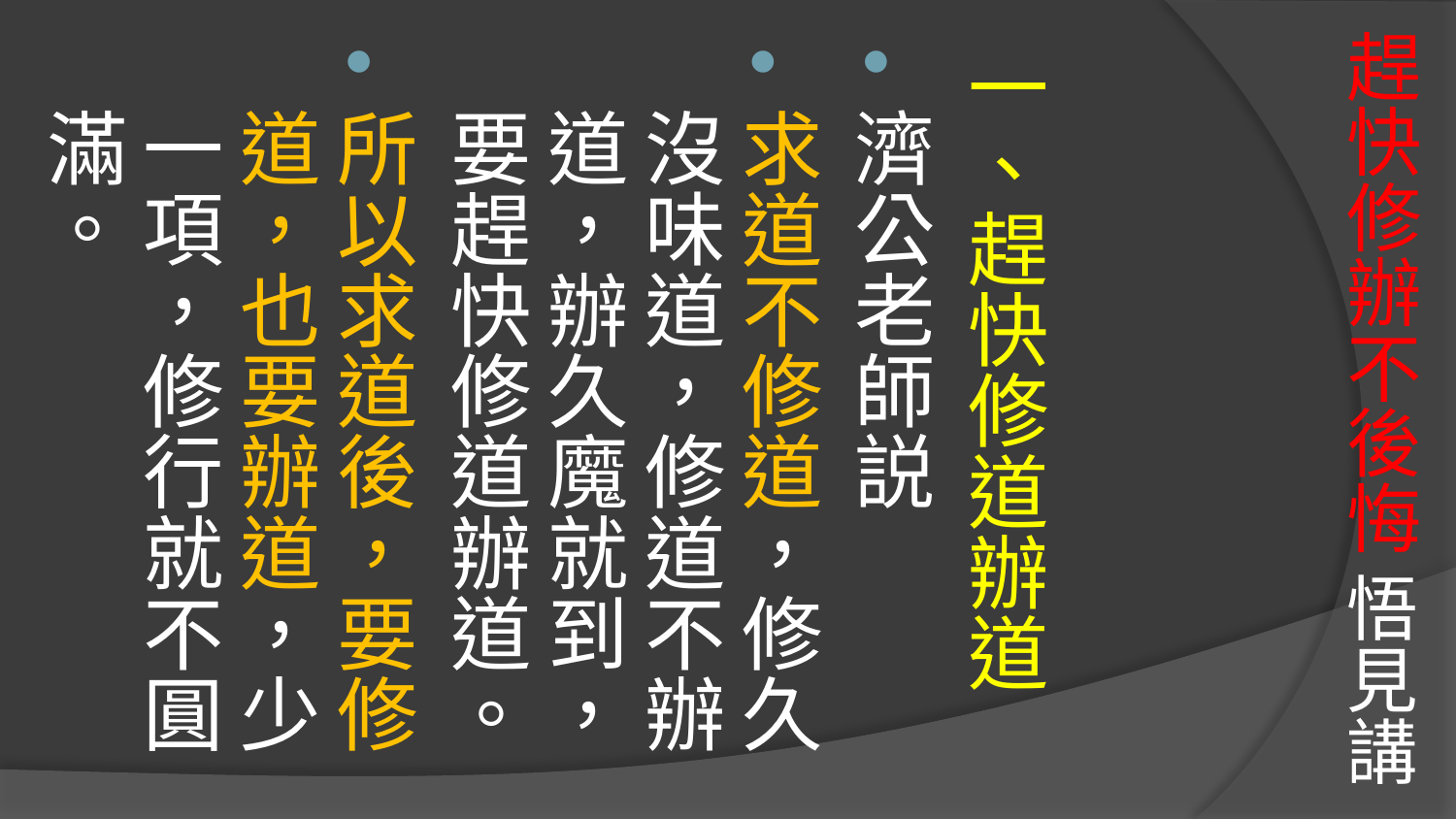

# 趕快修辦不後悔 悟見講
一、趕快修道辦道
濟公老師説
求道不修道，修久沒味道，修道不辦道，辦久魔就到，要趕快修道辦道。
所以求道後，要修道，也要辦道，少一項，修行就不圓滿。